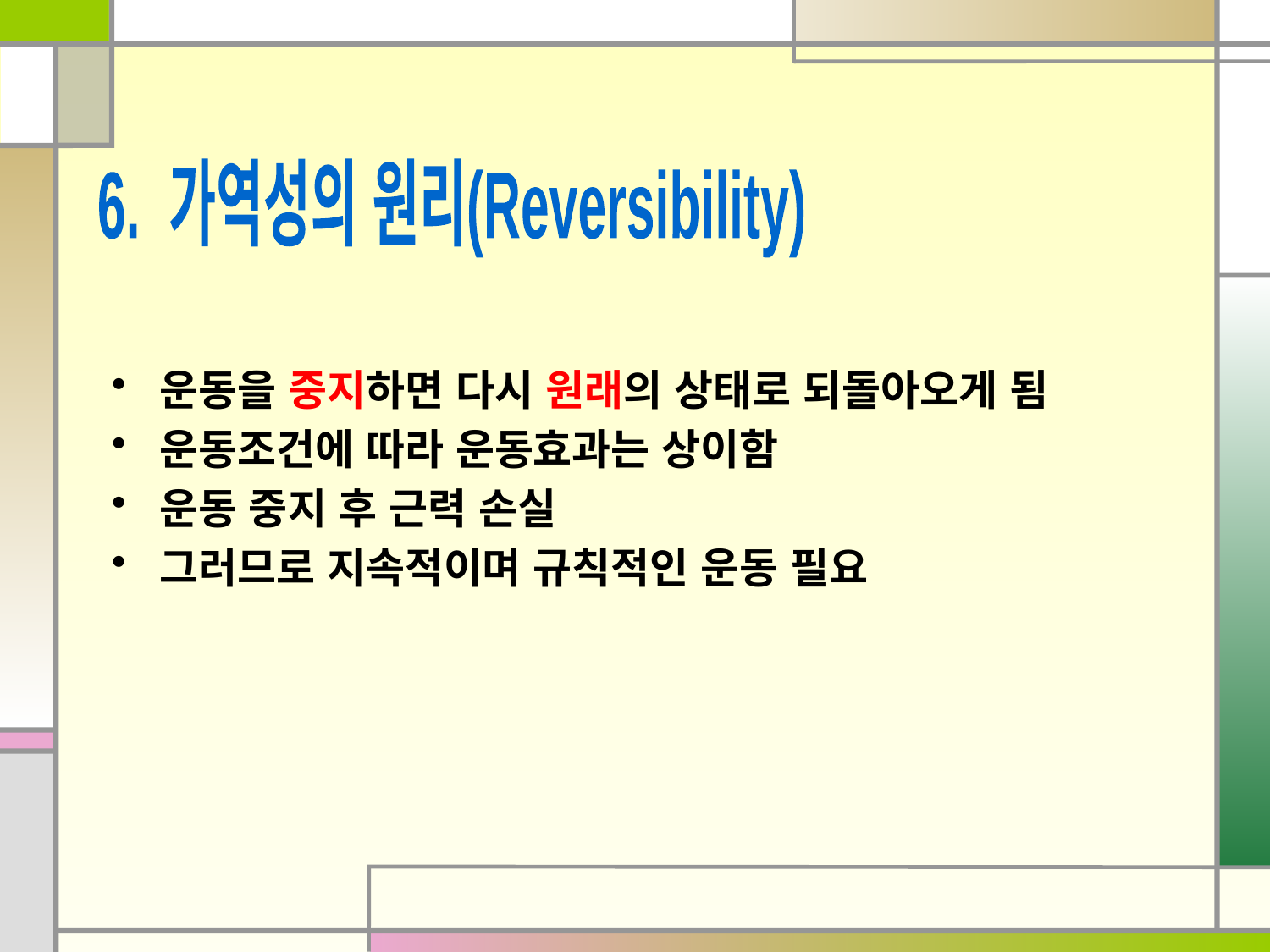

6.  가역성의 원리(Reversibility)
운동을 중지하면 다시 원래의 상태로 되돌아오게 됨
운동조건에 따라 운동효과는 상이함
운동 중지 후 근력 손실
그러므로 지속적이며 규칙적인 운동 필요